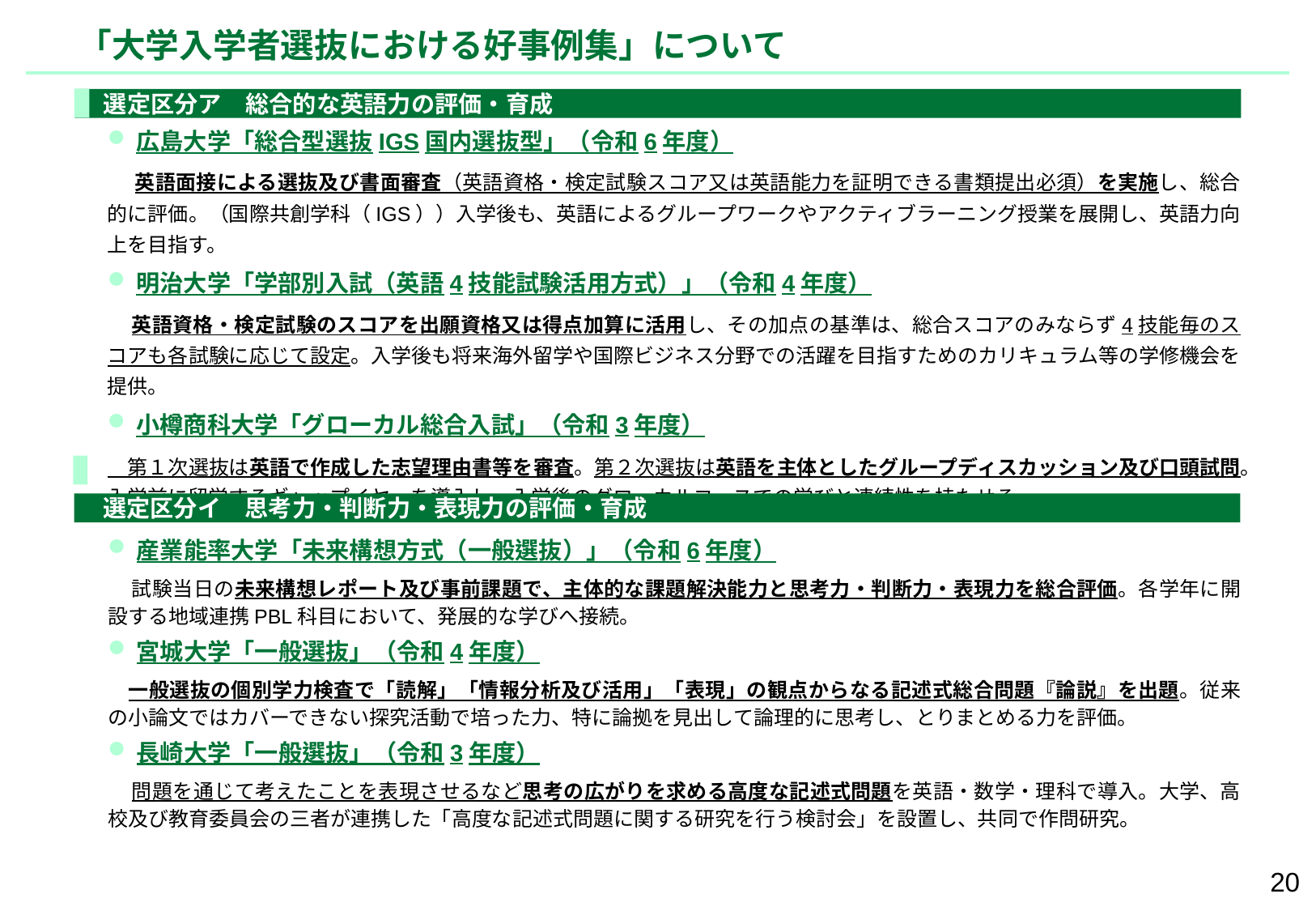

# 「大学入学者選抜における好事例集」について

選定区分ア　総合的な英語力の評価・育成
広島大学「総合型選抜IGS国内選抜型」（令和6年度）
　英語面接による選抜及び書面審査（英語資格・検定試験スコア又は英語能力を証明できる書類提出必須）を実施し、総合的に評価。（国際共創学科（IGS））入学後も、英語によるグループワークやアクティブラーニング授業を展開し、英語力向上を目指す。
明治大学「学部別入試（英語4技能試験活用方式）」（令和4年度）
　英語資格・検定試験のスコアを出願資格又は得点加算に活用し、その加点の基準は、総合スコアのみならず4技能毎のスコアも各試験に応じて設定。入学後も将来海外留学や国際ビジネス分野での活躍を目指すためのカリキュラム等の学修機会を提供。
小樽商科大学「グローカル総合入試」（令和3年度）
　第１次選抜は英語で作成した志望理由書等を審査。第２次選抜は英語を主体としたグループディスカッション及び口頭試問。入学前に留学するギャップイヤーを導入し、入学後のグローカルコースでの学びと連続性を持たせる。

選定区分イ　思考力・判断力・表現力の評価・育成
産業能率大学「未来構想方式（一般選抜）」（令和6年度）
　試験当日の未来構想レポート及び事前課題で、主体的な課題解決能力と思考力・判断力・表現力を総合評価。各学年に開設する地域連携PBL科目において、発展的な学びへ接続。
宮城大学「一般選抜」（令和4年度）
　一般選抜の個別学力検査で「読解」「情報分析及び活用」「表現」の観点からなる記述式総合問題『論説』を出題。従来の小論文ではカバーできない探究活動で培った力、特に論拠を見出して論理的に思考し、とりまとめる力を評価。
長崎大学「一般選抜」（令和3年度）
　問題を通じて考えたことを表現させるなど思考の広がりを求める高度な記述式問題を英語・数学・理科で導入。大学、高校及び教育委員会の三者が連携した「高度な記述式問題に関する研究を行う検討会」を設置し、共同で作問研究。
20